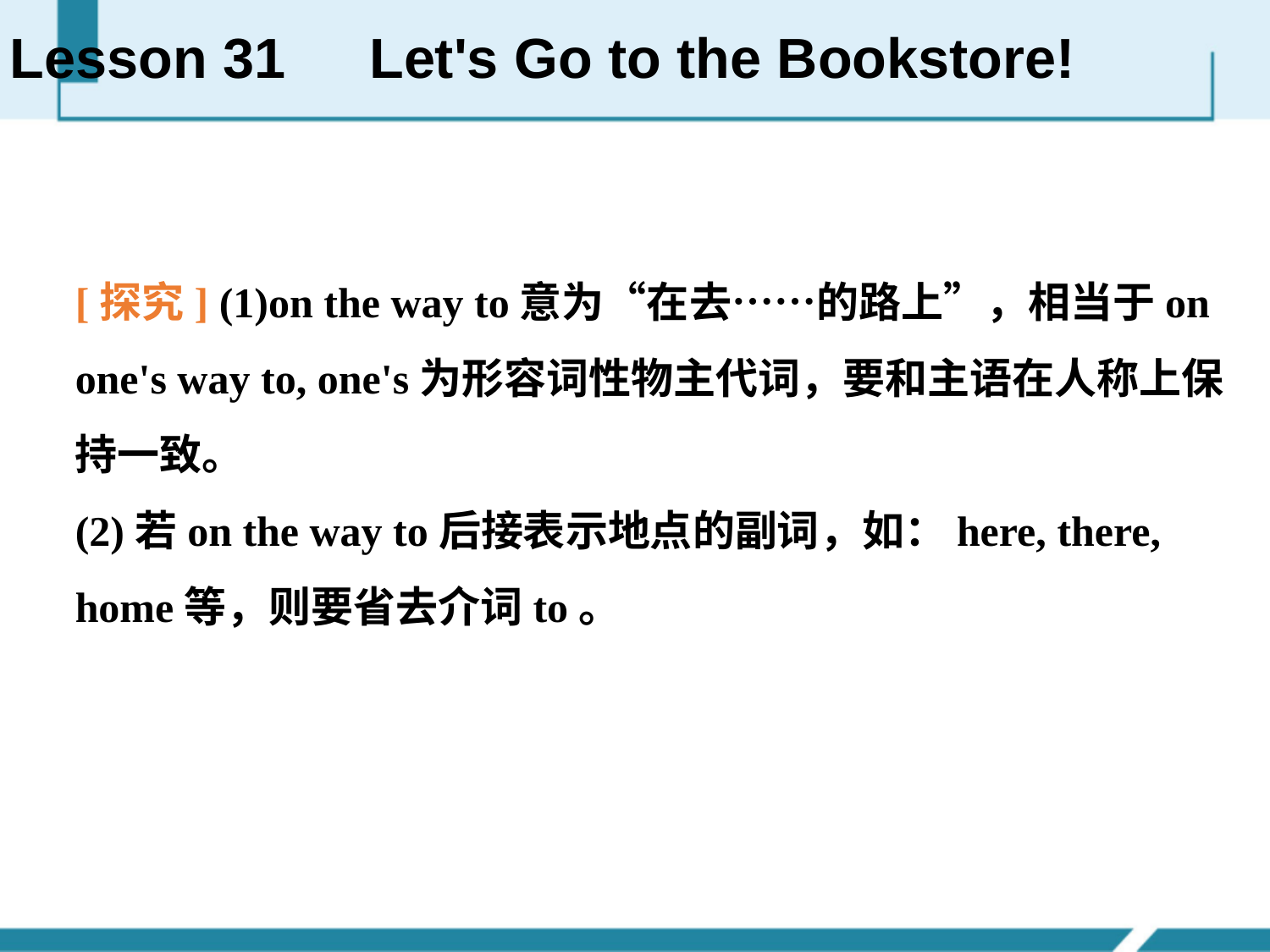

Lesson 31　Let's Go to the Bookstore!
[探究] (1)on the way to意为“在去……的路上”，相当于on one's way to, one's为形容词性物主代词，要和主语在人称上保持一致。
(2)若on the way to后接表示地点的副词，如：here, there, home等，则要省去介词to。